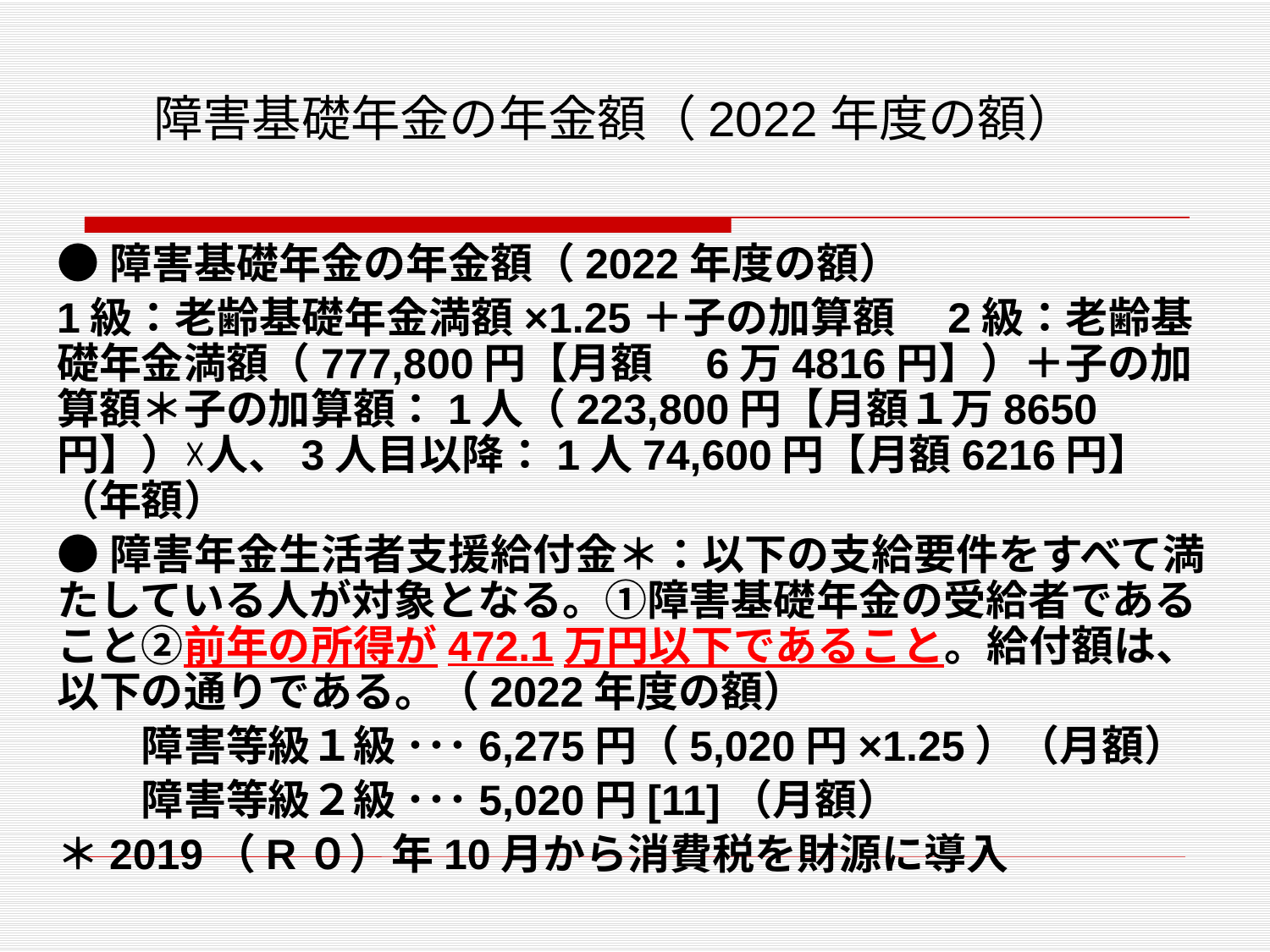

# 障害基礎年金の年金額（2022年度の額）
●障害基礎年金の年金額（2022年度の額）
1級：老齢基礎年金満額×1.25＋子の加算額　2級：老齢基礎年金満額（777,800円【月額　6万4816円】）＋子の加算額＊子の加算額：1人（223,800円【月額１万8650円】）☓人、3人目以降：1人74,600円【月額6216円】（年額）
●障害年金生活者支援給付金＊：以下の支給要件をすべて満たしている人が対象となる。①障害基礎年金の受給者であること②前年の所得が472.1万円以下であること。給付額は、以下の通りである。（2022年度の額）
　　障害等級１級 ･･･6,275円（5,020円×1.25）（月額）
　　障害等級２級 ･･･5,020円[11]（月額）
＊2019（R０）年10月から消費税を財源に導入